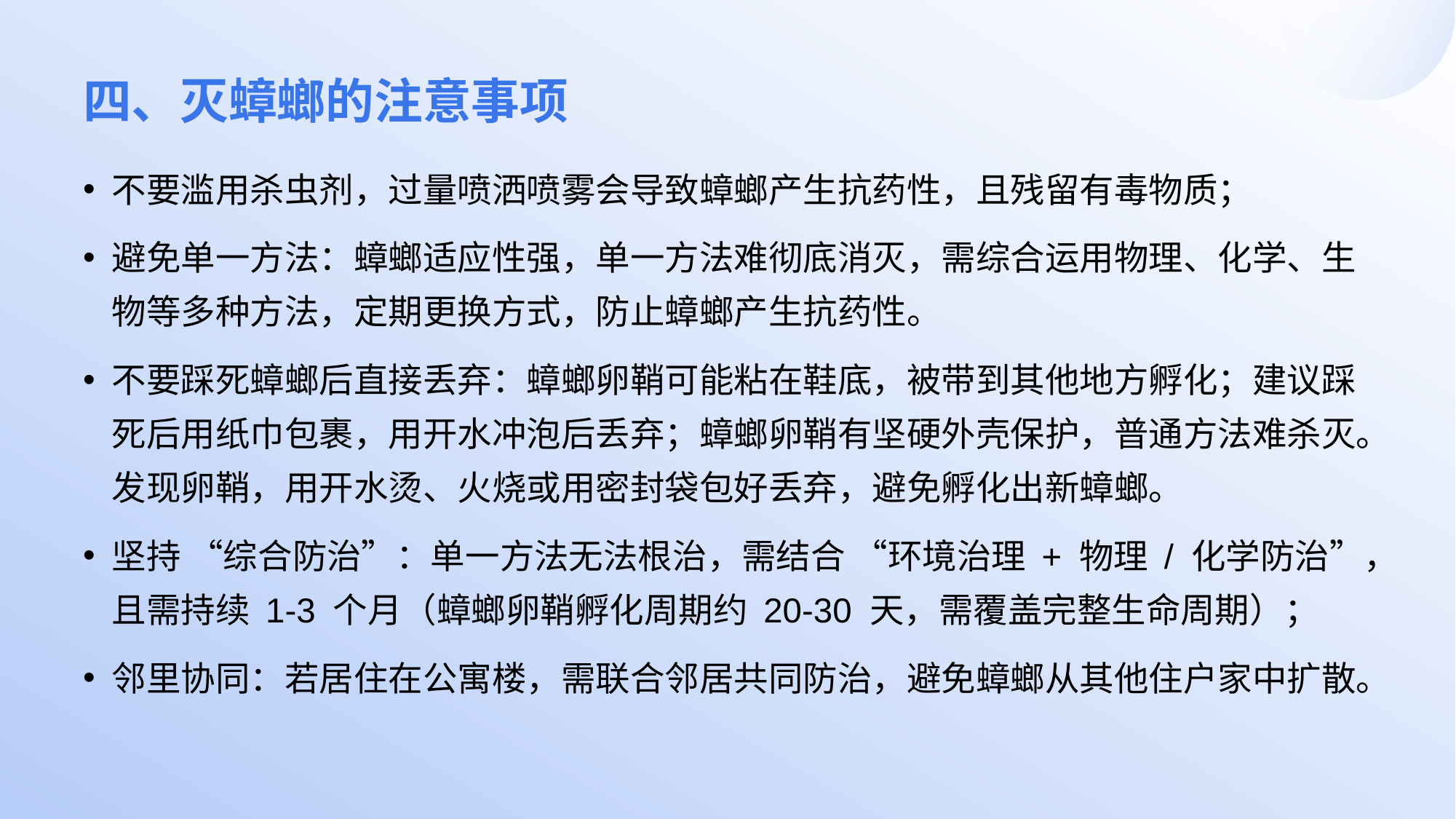

# 四、灭蟑螂的注意事项
不要滥用杀虫剂，过量喷洒喷雾会导致蟑螂产生抗药性，且残留有毒物质；
避免单一方法：蟑螂适应性强，单一方法难彻底消灭，需综合运用物理、化学、生物等多种方法，定期更换方式，防止蟑螂产生抗药性。​
不要踩死蟑螂后直接丢弃：蟑螂卵鞘可能粘在鞋底，被带到其他地方孵化；建议踩死后用纸巾包裹，用开水冲泡后丢弃；蟑螂卵鞘有坚硬外壳保护，普通方法难杀灭。发现卵鞘，用开水烫、火烧或用密封袋包好丢弃，避免孵化出新蟑螂。
坚持 “综合防治”：单一方法无法根治，需结合 “环境治理 + 物理 / 化学防治”，且需持续 1-3 个月（蟑螂卵鞘孵化周期约 20-30 天，需覆盖完整生命周期）；
邻里协同：若居住在公寓楼，需联合邻居共同防治，避免蟑螂从其他住户家中扩散。